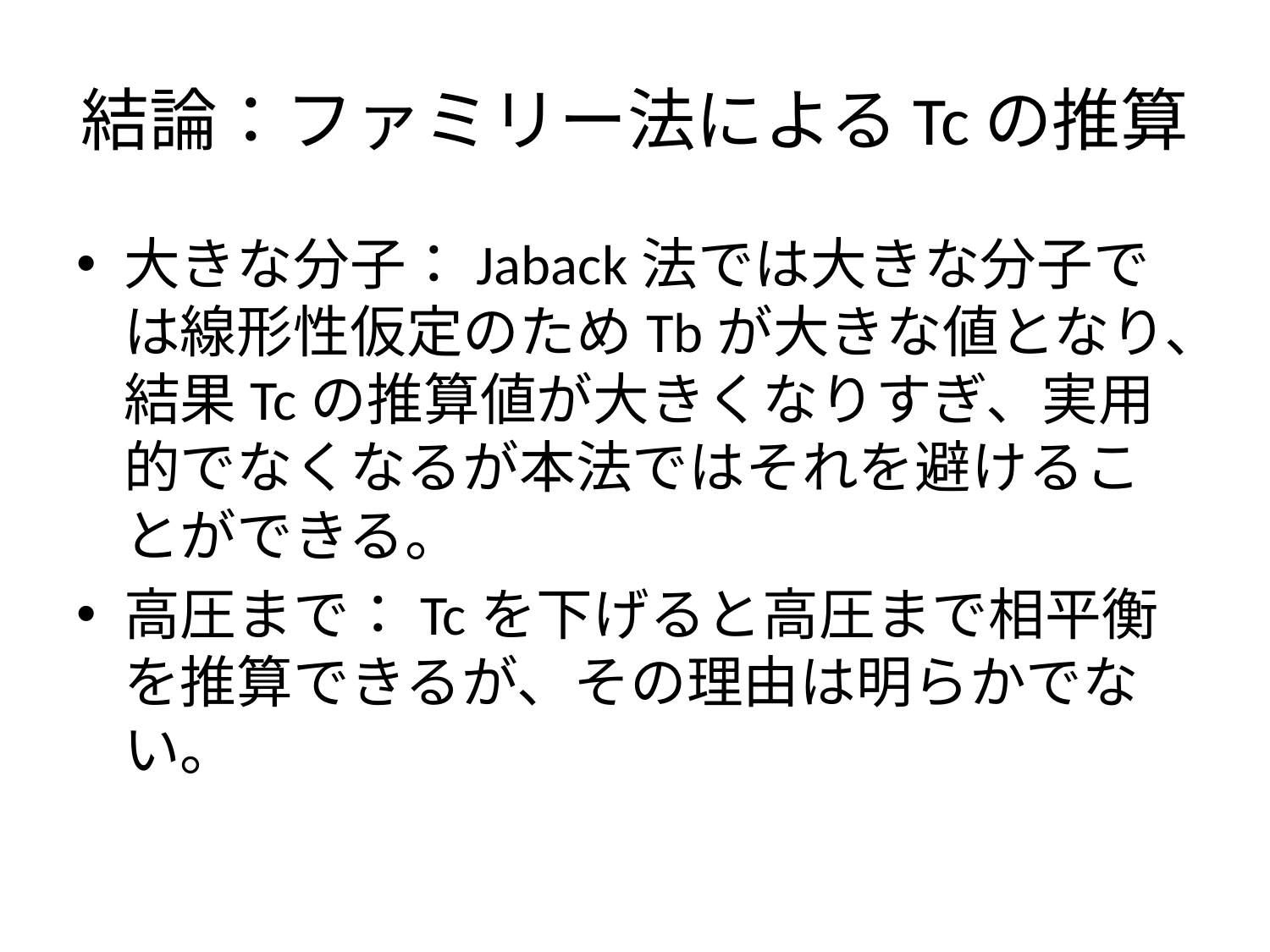

# 結論：ファミリー法によるTcの推算
大きな分子：Jaback法では大きな分子では線形性仮定のためTbが大きな値となり、結果Tcの推算値が大きくなりすぎ、実用的でなくなるが本法ではそれを避けることができる。
高圧まで：Tcを下げると高圧まで相平衡を推算できるが、その理由は明らかでない。